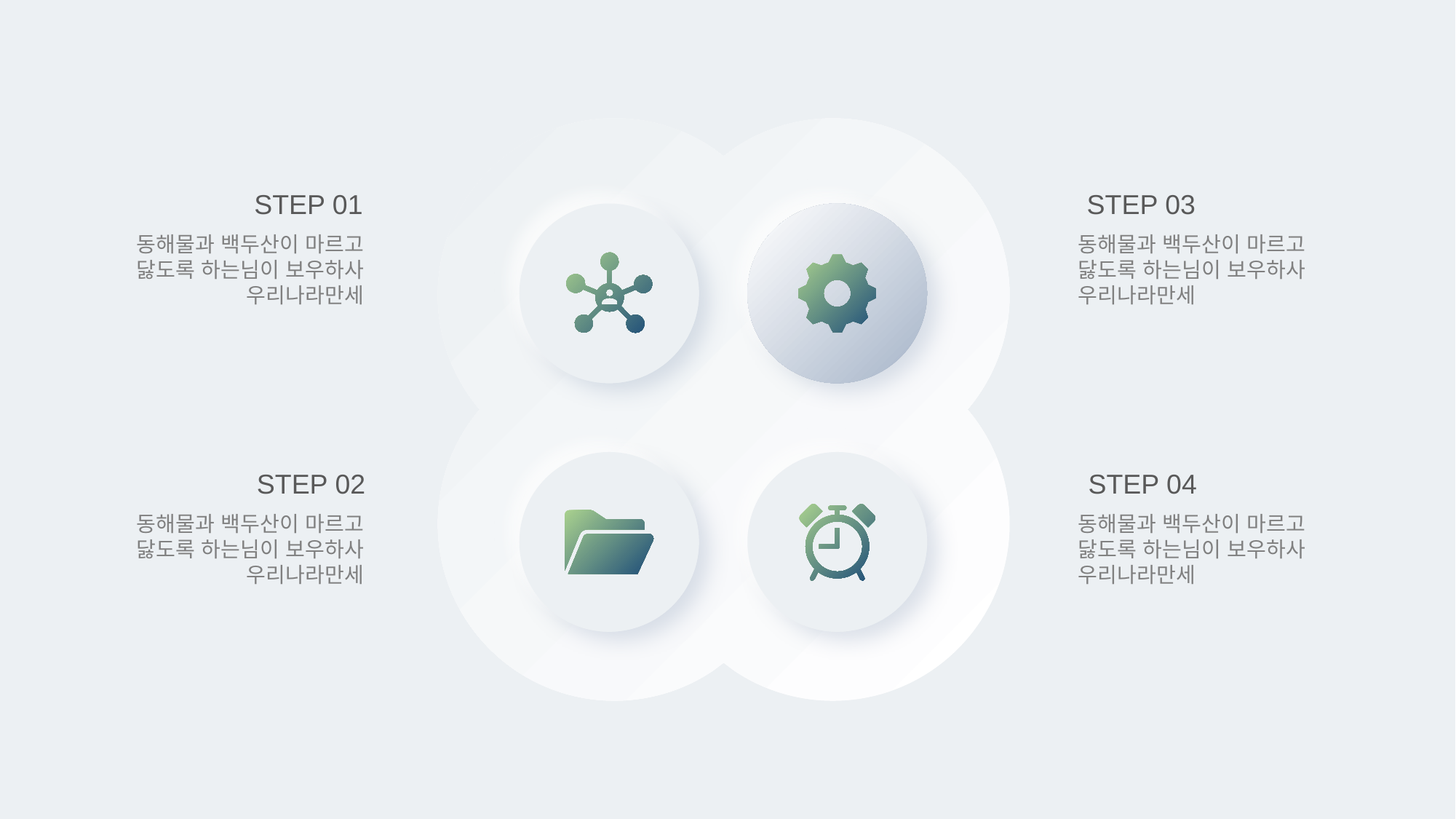

STEP 01
STEP 03

동해물과 백두산이 마르고
닳도록 하는님이 보우하사
우리나라만세
동해물과 백두산이 마르고
닳도록 하는님이 보우하사
우리나라만세

STEP 02
STEP 04
동해물과 백두산이 마르고
닳도록 하는님이 보우하사
우리나라만세
동해물과 백두산이 마르고
닳도록 하는님이 보우하사
우리나라만세